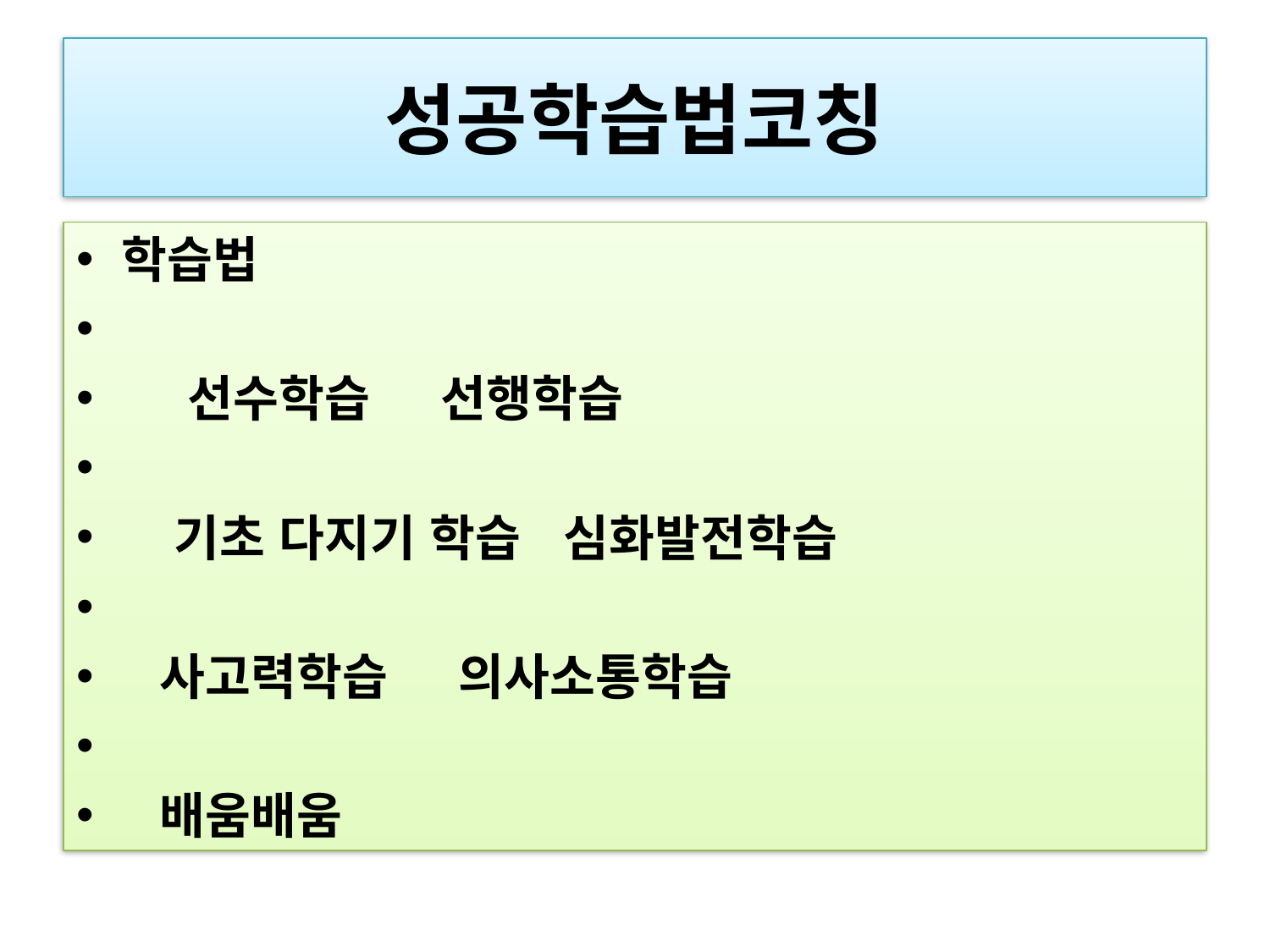

# 성공학습법코칭
학습법

    선수학습     선행학습

   기초 다지기 학습   심화발전학습

  사고력학습     의사소통학습

  배움배움